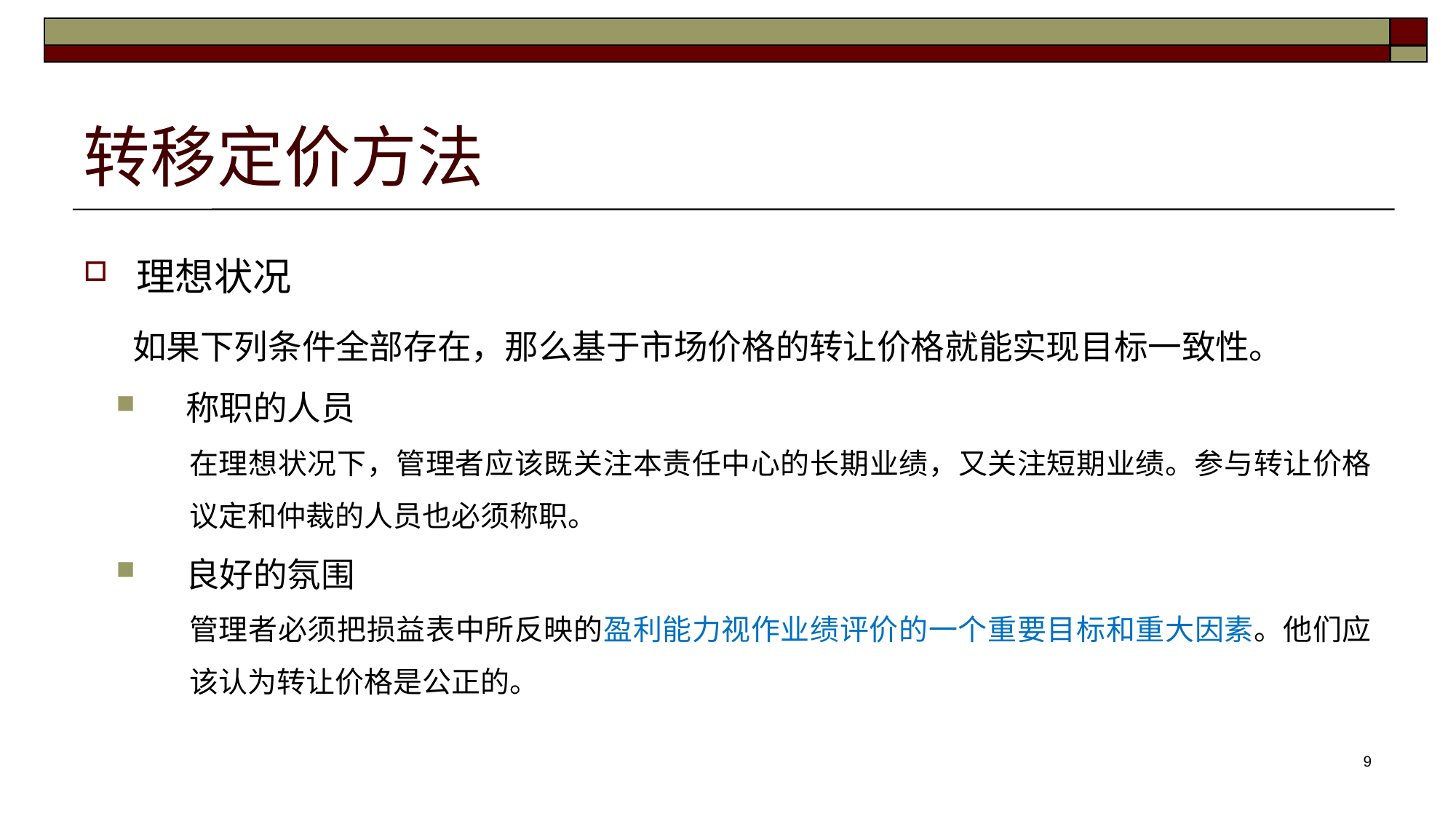

# 转移定价方法
理想状况
如果下列条件全部存在，那么基于市场价格的转让价格就能实现目标一致性。
称职的人员
在理想状况下，管理者应该既关注本责任中心的长期业绩，又关注短期业绩。参与转让价格议定和仲裁的人员也必须称职。
良好的氛围
管理者必须把损益表中所反映的盈利能力视作业绩评价的一个重要目标和重大因素。他们应该认为转让价格是公正的。

9